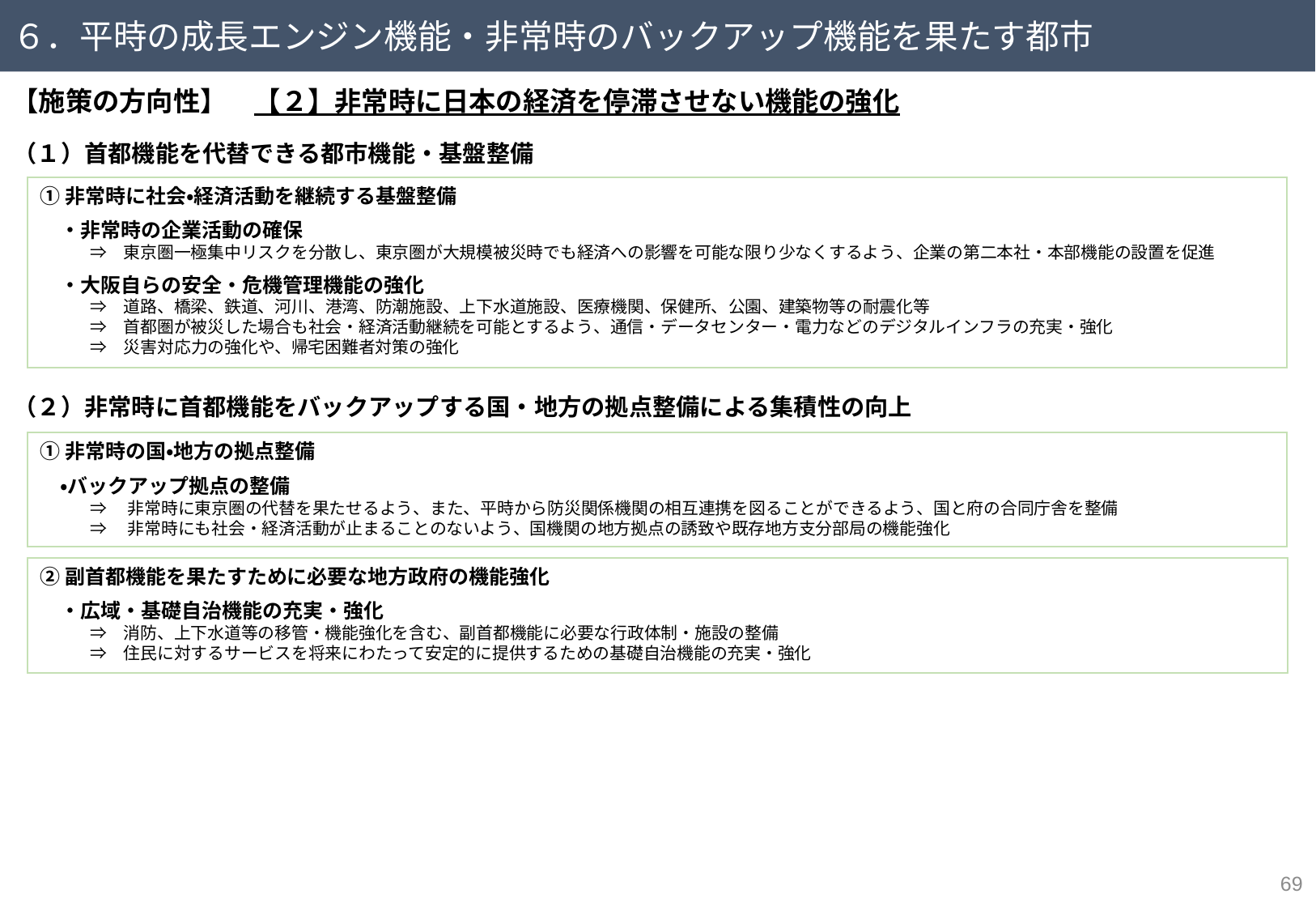

６．平時の成長エンジン機能・非常時のバックアップ機能を果たす都市
【施策の方向性】　【２】非常時に日本の経済を停滞させない機能の強化
（１）首都機能を代替できる都市機能・基盤整備
①非常時に社会・経済活動を継続する基盤整備
　・非常時の企業活動の確保
　　　⇒　東京圏一極集中リスクを分散し、東京圏が大規模被災時でも経済への影響を可能な限り少なくするよう、企業の第二本社・本部機能の設置を促進
　・大阪自らの安全・危機管理機能の強化
　　　⇒　道路、橋梁、鉄道、河川、港湾、防潮施設、上下水道施設、医療機関、保健所、公園、建築物等の耐震化等
　　　⇒　首都圏が被災した場合も社会・経済活動継続を可能とするよう、通信・データセンター・電力などのデジタルインフラの充実・強化
　　　⇒　災害対応力の強化や、帰宅困難者対策の強化

（２）非常時に首都機能をバックアップする国・地方の拠点整備による集積性の向上
①非常時の国・地方の拠点整備
　・バックアップ拠点の整備
　　　⇒ 　非常時に東京圏の代替を果たせるよう、また、平時から防災関係機関の相互連携を図ることができるよう、国と府の合同庁舎を整備
　　　⇒ 　非常時にも社会・経済活動が止まることのないよう、国機関の地方拠点の誘致や既存地方支分部局の機能強化
②副首都機能を果たすために必要な地方政府の機能強化
　・広域・基礎自治機能の充実・強化
　　　⇒　消防、上下水道等の移管・機能強化を含む、副首都機能に必要な行政体制・施設の整備
　　　⇒　住民に対するサービスを将来にわたって安定的に提供するための基礎自治機能の充実・強化
69